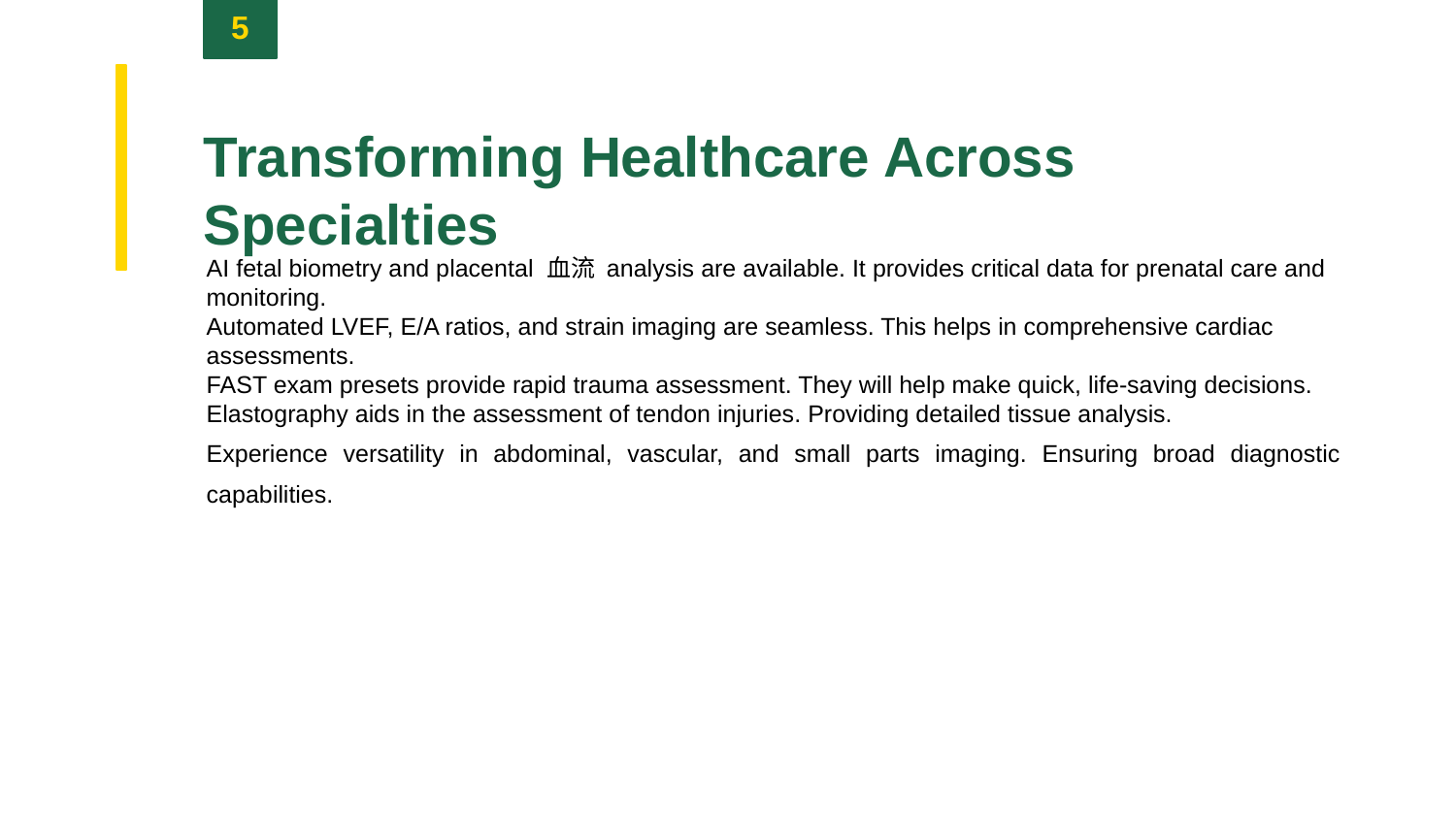

5

Transforming Healthcare Across Specialties
AI fetal biometry and placental 血流 analysis are available. It provides critical data for prenatal care and monitoring.
Automated LVEF, E/A ratios, and strain imaging are seamless. This helps in comprehensive cardiac assessments.
FAST exam presets provide rapid trauma assessment. They will help make quick, life-saving decisions.
Elastography aids in the assessment of tendon injuries. Providing detailed tissue analysis.
Experience versatility in abdominal, vascular, and small parts imaging. Ensuring broad diagnostic capabilities.